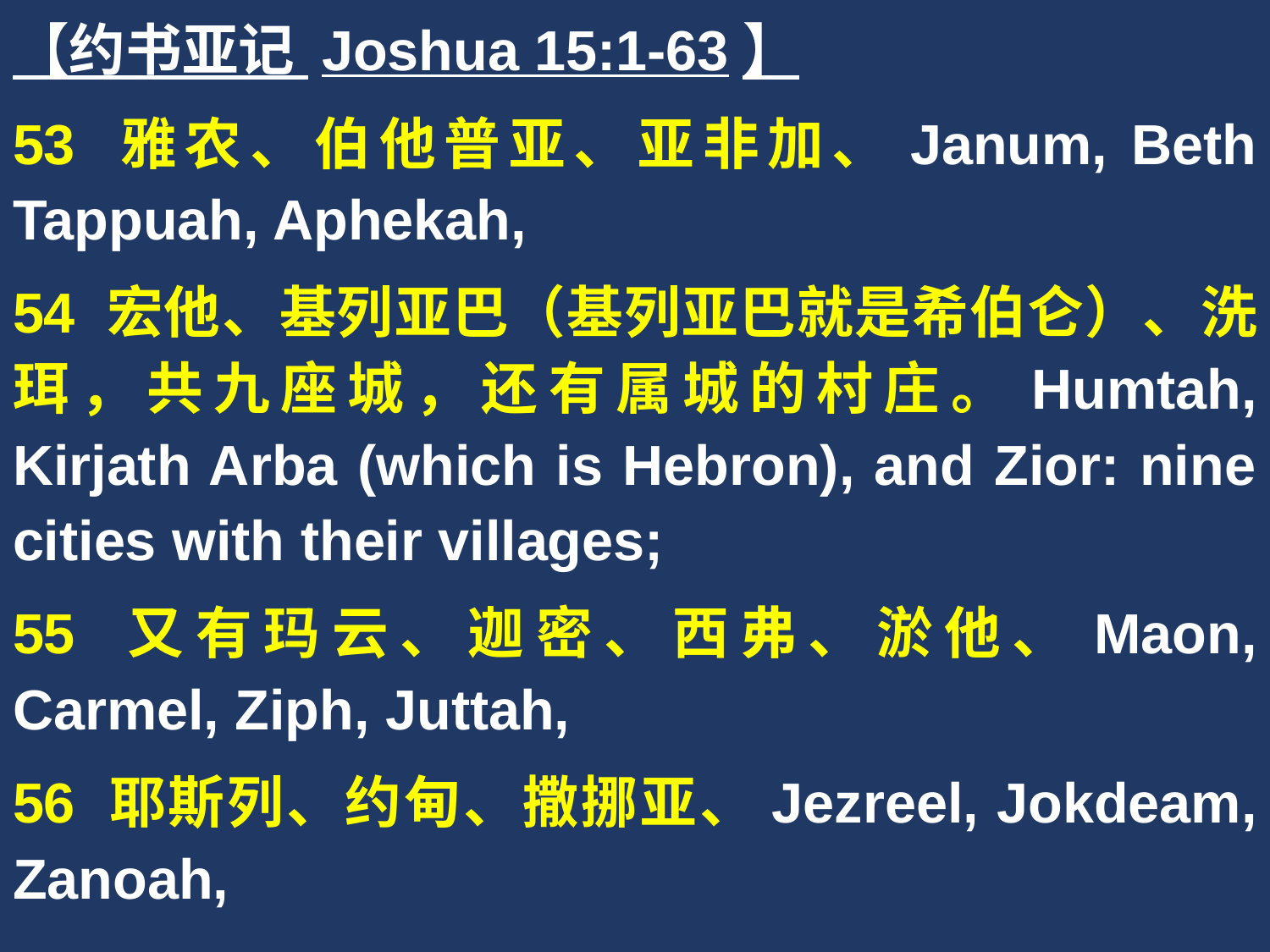

【约书亚记 Joshua 15:1-63】
53 雅农、伯他普亚、亚非加、Janum, Beth Tappuah, Aphekah,
54 宏他、基列亚巴（基列亚巴就是希伯仑）、洗珥，共九座城，还有属城的村庄。Humtah, Kirjath Arba (which is Hebron), and Zior: nine cities with their villages;
55 又有玛云、迦密、西弗、淤他、Maon, Carmel, Ziph, Juttah,
56 耶斯列、约甸、撒挪亚、Jezreel, Jokdeam, Zanoah,